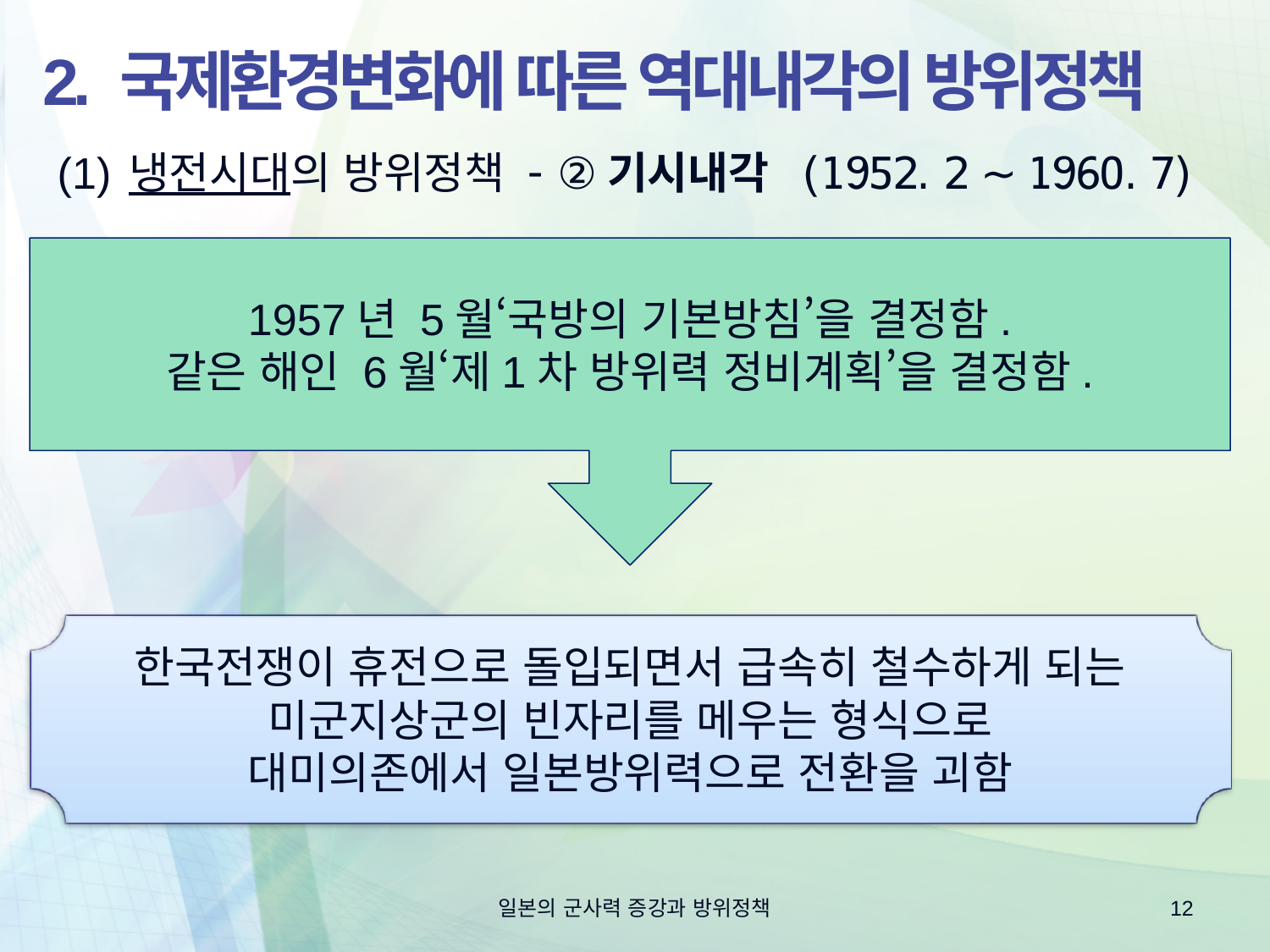

# 2. 국제환경변화에 따른 역대내각의 방위정책
냉전시대의 방위정책 - ②기시내각  (1952. 2 ~ 1960. 7)
1957년 5월‘국방의 기본방침’을 결정함.
같은 해인 6월‘제1차 방위력 정비계획’을 결정함.
한국전쟁이 휴전으로 돌입되면서 급속히 철수하게 되는 미군지상군의 빈자리를 메우는 형식으로
대미의존에서 일본방위력으로 전환을 괴함
일본의 군사력 증강과 방위정책
12